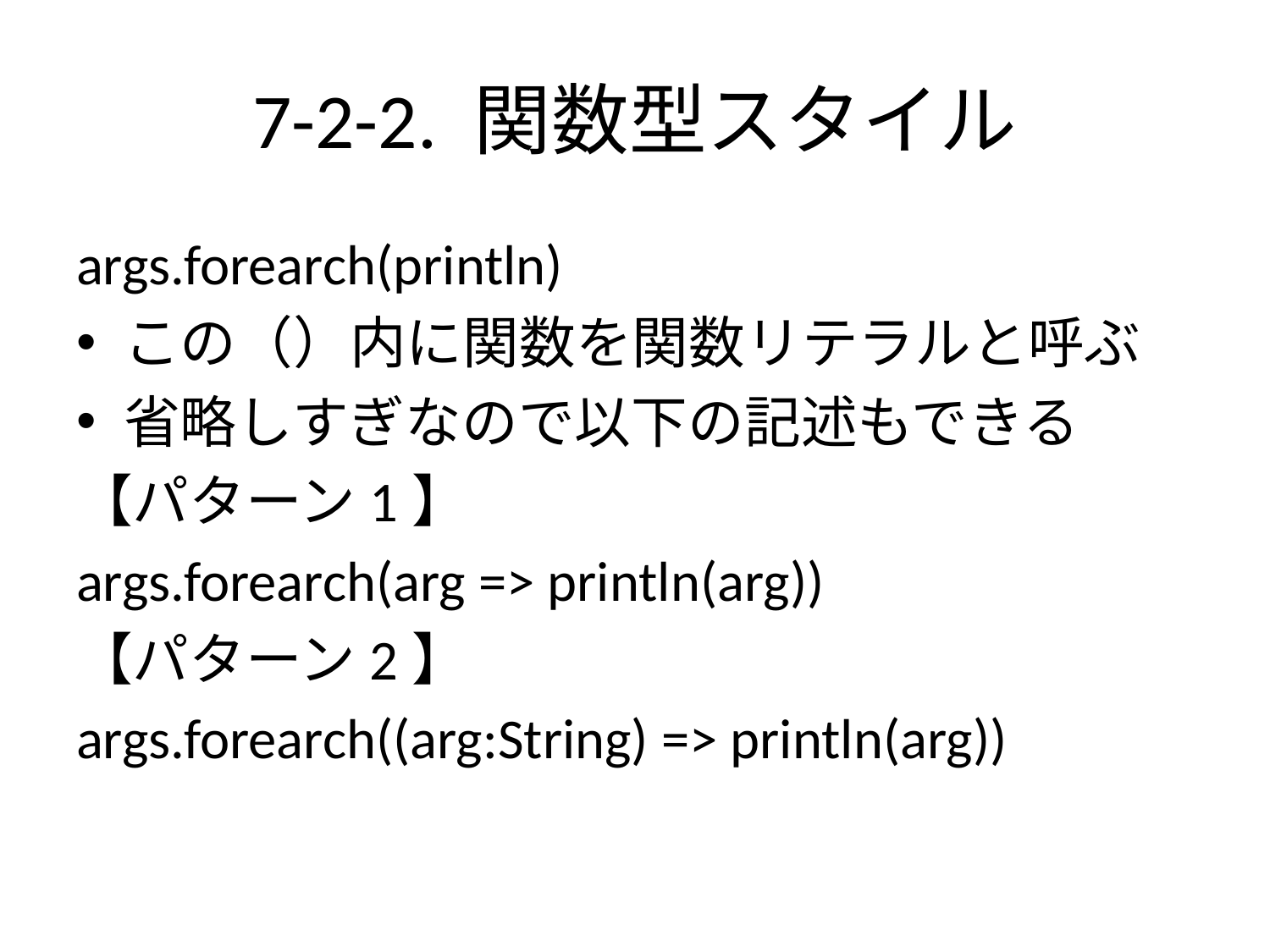

# 7-2-2. 関数型スタイル
args.forearch(println)
この（）内に関数を関数リテラルと呼ぶ
省略しすぎなので以下の記述もできる
【パターン1】
args.forearch(arg => println(arg))
【パターン2】
args.forearch((arg:String) => println(arg))